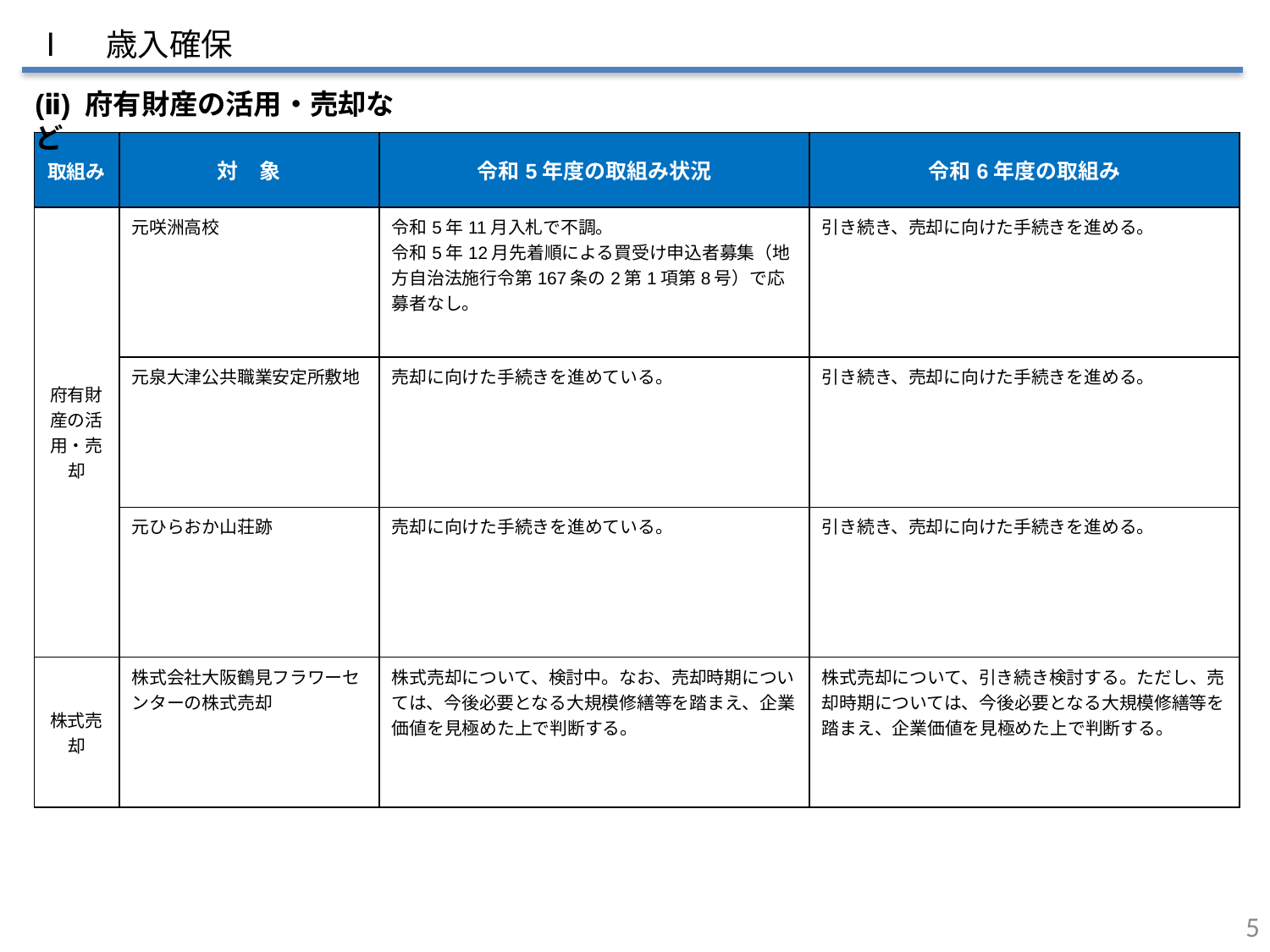

Ⅰ　歳入確保
(ⅱ) 府有財産の活用・売却など
| 取組み | 対　象 | 令和5年度の取組み状況 | 令和6年度の取組み |
| --- | --- | --- | --- |
| 府有財産の活用・売却 | 元咲洲高校 | 令和5年11月入札で不調。 令和5年12月先着順による買受け申込者募集（地方自治法施行令第167条の2第1項第8号）で応募者なし。 | 引き続き、売却に向けた手続きを進める。 |
|  | 元泉大津公共職業安定所敷地 | 売却に向けた手続きを進めている。 | 引き続き、売却に向けた手続きを進める。 |
|  | 元ひらおか山荘跡 | 売却に向けた手続きを進めている。 | 引き続き、売却に向けた手続きを進める。 |
| 株式売却 | 株式会社大阪鶴見フラワーセンターの株式売却 | 株式売却について、検討中。なお、売却時期については、今後必要となる大規模修繕等を踏まえ、企業価値を見極めた上で判断する。 | 株式売却について、引き続き検討する。ただし、売却時期については、今後必要となる大規模修繕等を踏まえ、企業価値を見極めた上で判断する。 |
5